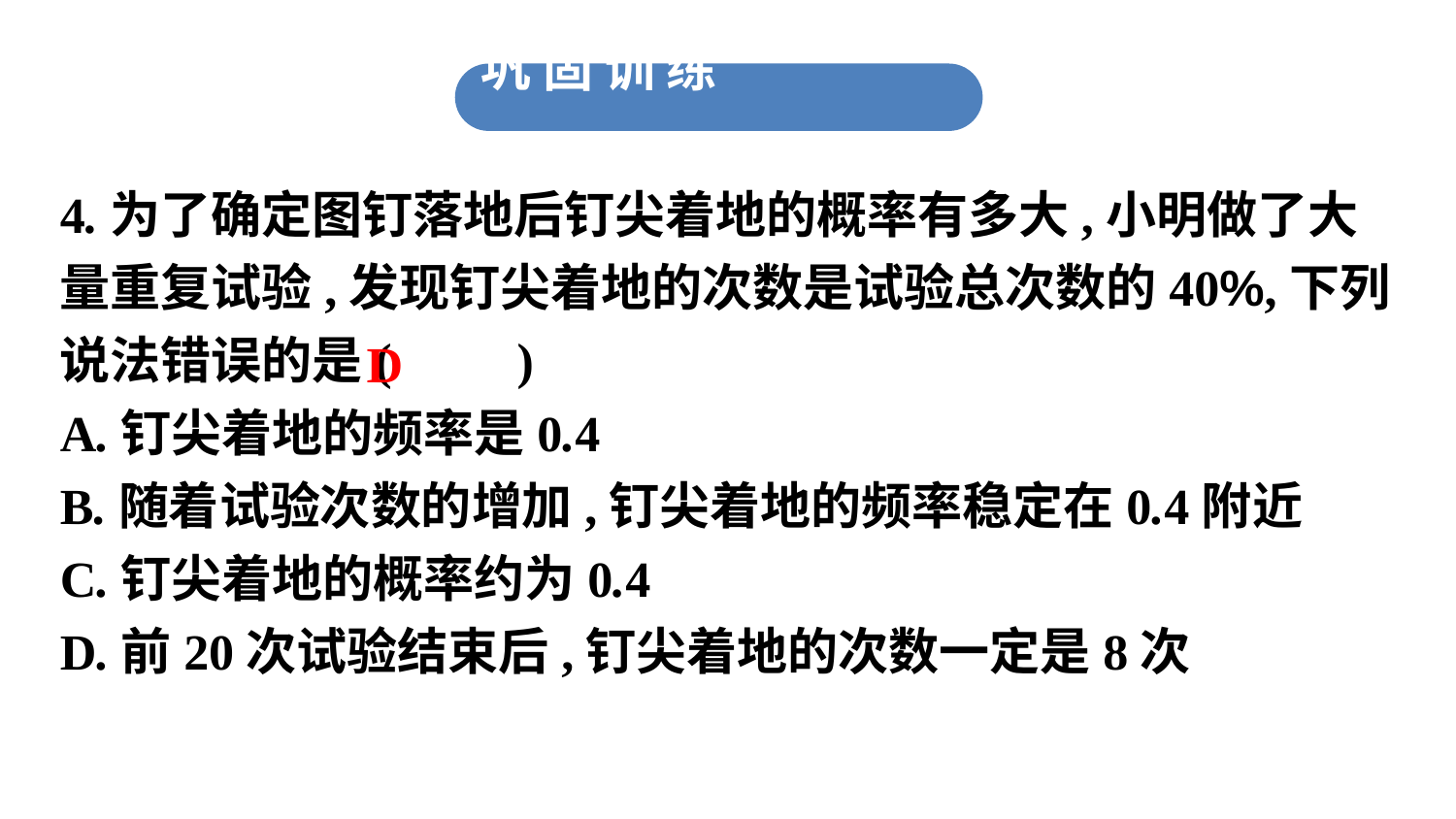

巩 固 训 练
4.为了确定图钉落地后钉尖着地的概率有多大,小明做了大量重复试验,发现钉尖着地的次数是试验总次数的40%,下列说法错误的是(　　)
A.钉尖着地的频率是0.4
B.随着试验次数的增加,钉尖着地的频率稳定在0.4附近
C.钉尖着地的概率约为0.4
D.前20次试验结束后,钉尖着地的次数一定是8次
D